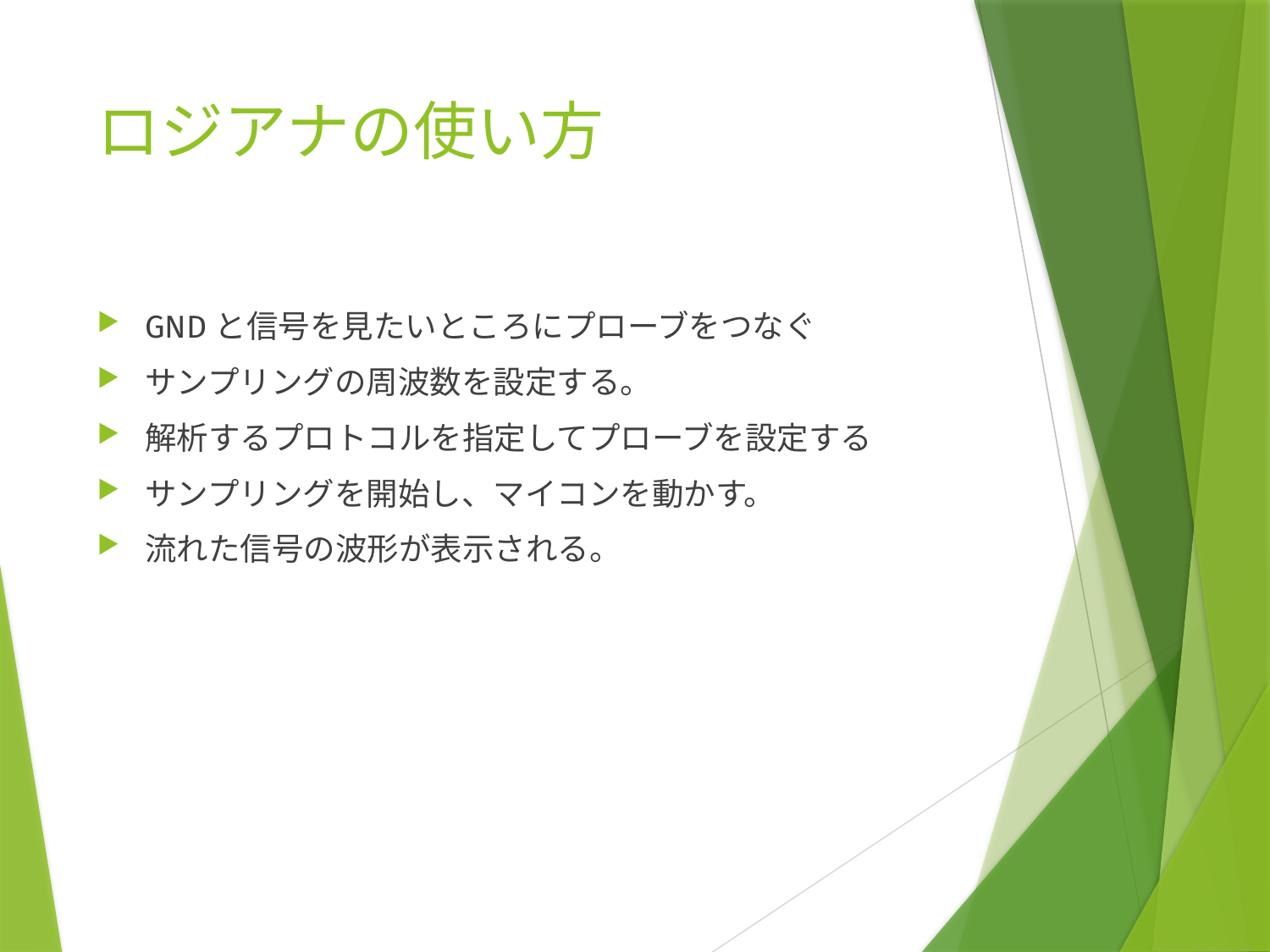

# ロジアナの使い方
GNDと信号を見たいところにプローブをつなぐ
サンプリングの周波数を設定する。
解析するプロトコルを指定してプローブを設定する
サンプリングを開始し、マイコンを動かす。
流れた信号の波形が表示される。